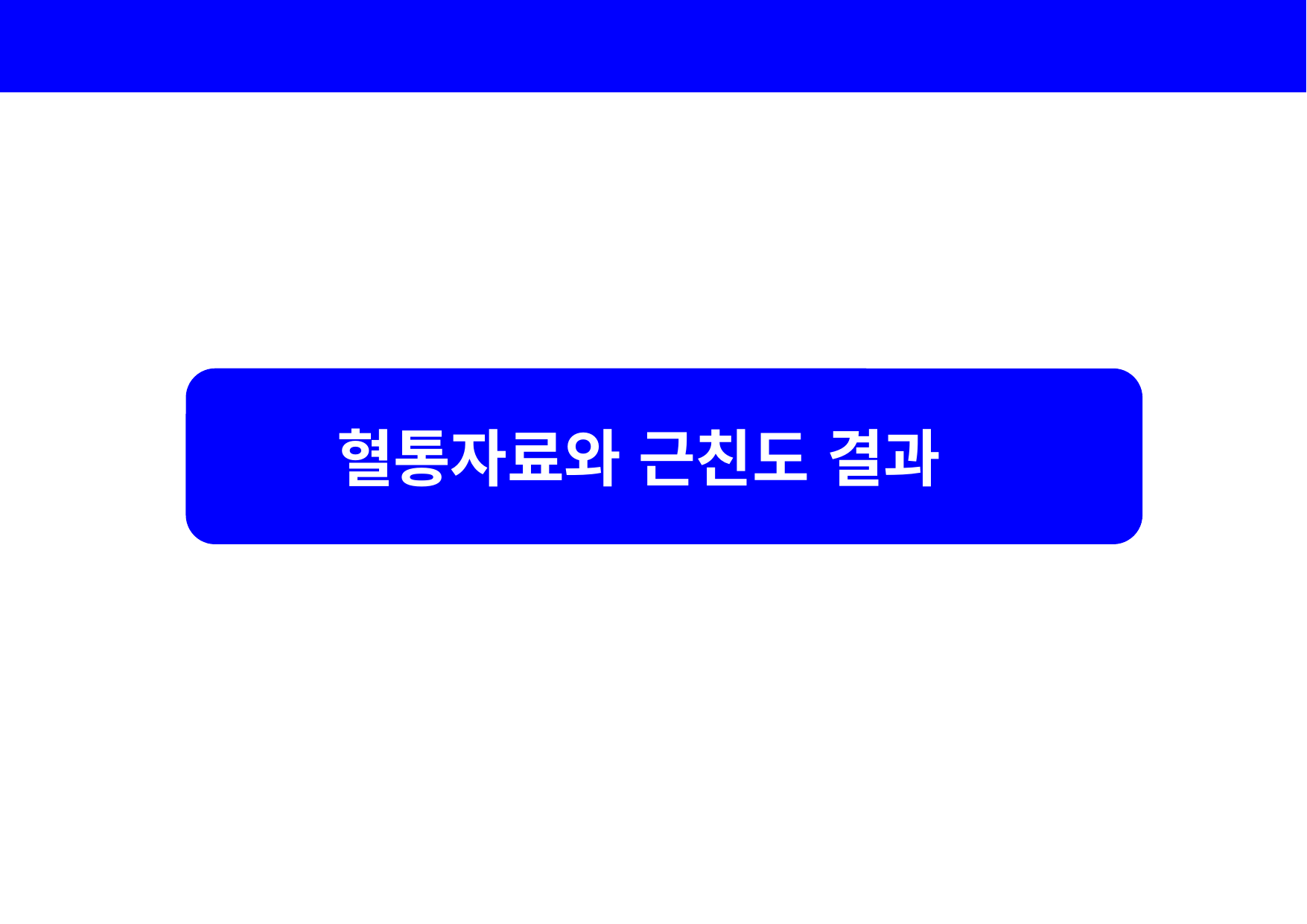

|  |
| --- |

혈통자료와 근친도 결과